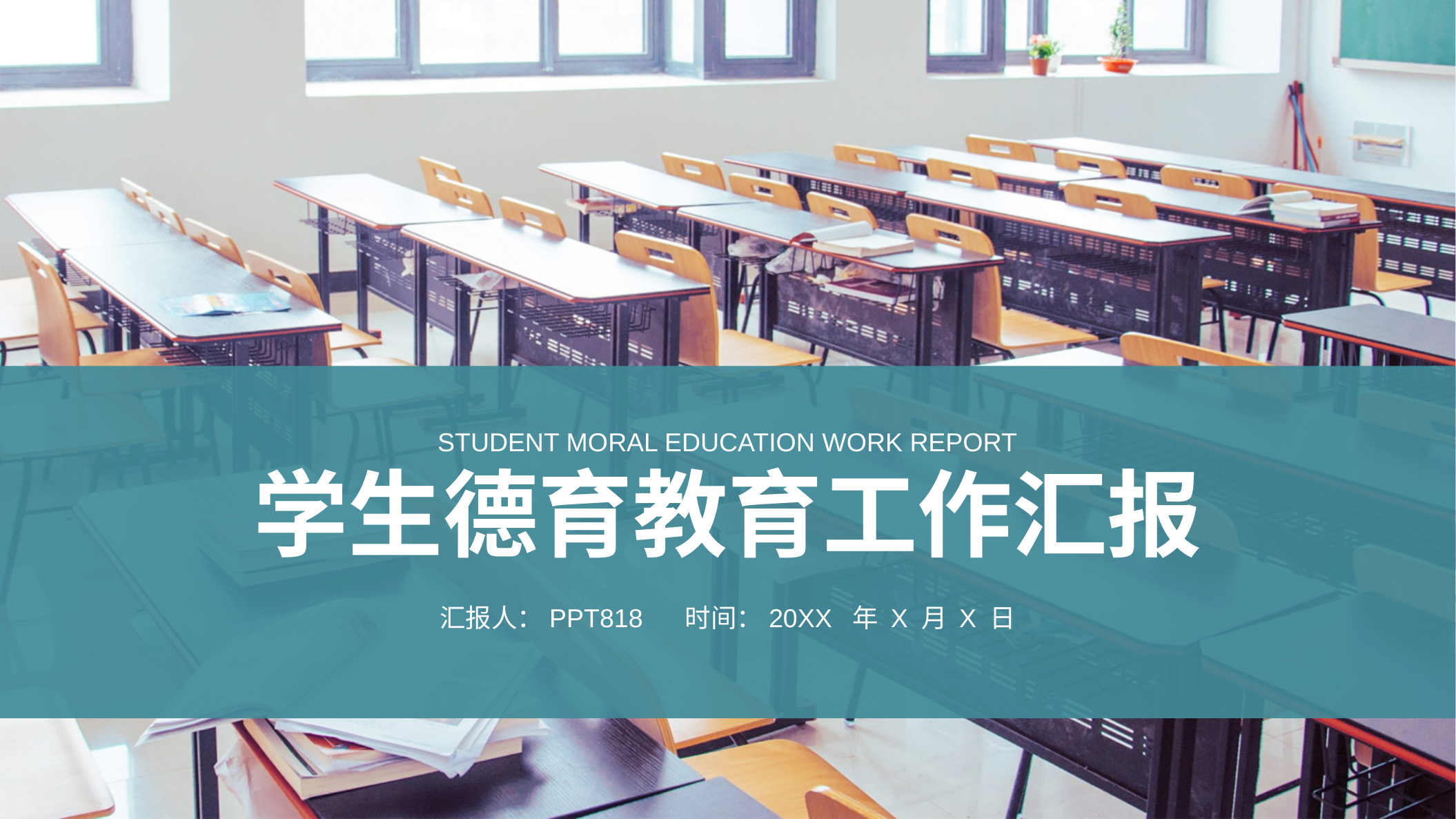

STUDENT MORAL EDUCATION WORK REPORT
学生德育教育工作汇报
汇报人：PPT818     时间：20XX  年 X 月 X 日